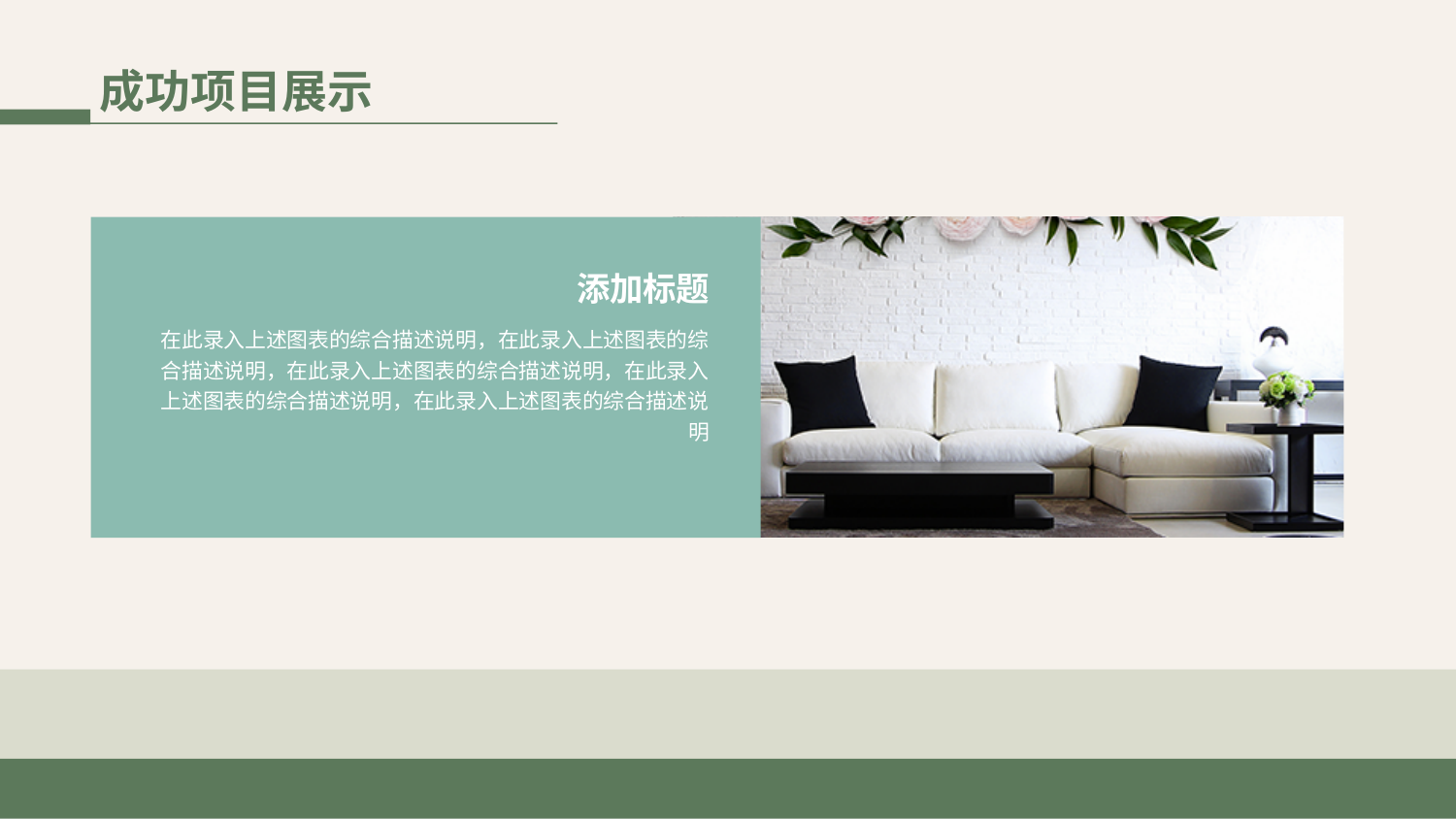

# 成功项目展示

添加标题
在此录入上述图表的综合描述说明，在此录入上述图表的综合描述说明，在此录入上述图表的综合描述说明，在此录入上述图表的综合描述说明，在此录入上述图表的综合描述说明